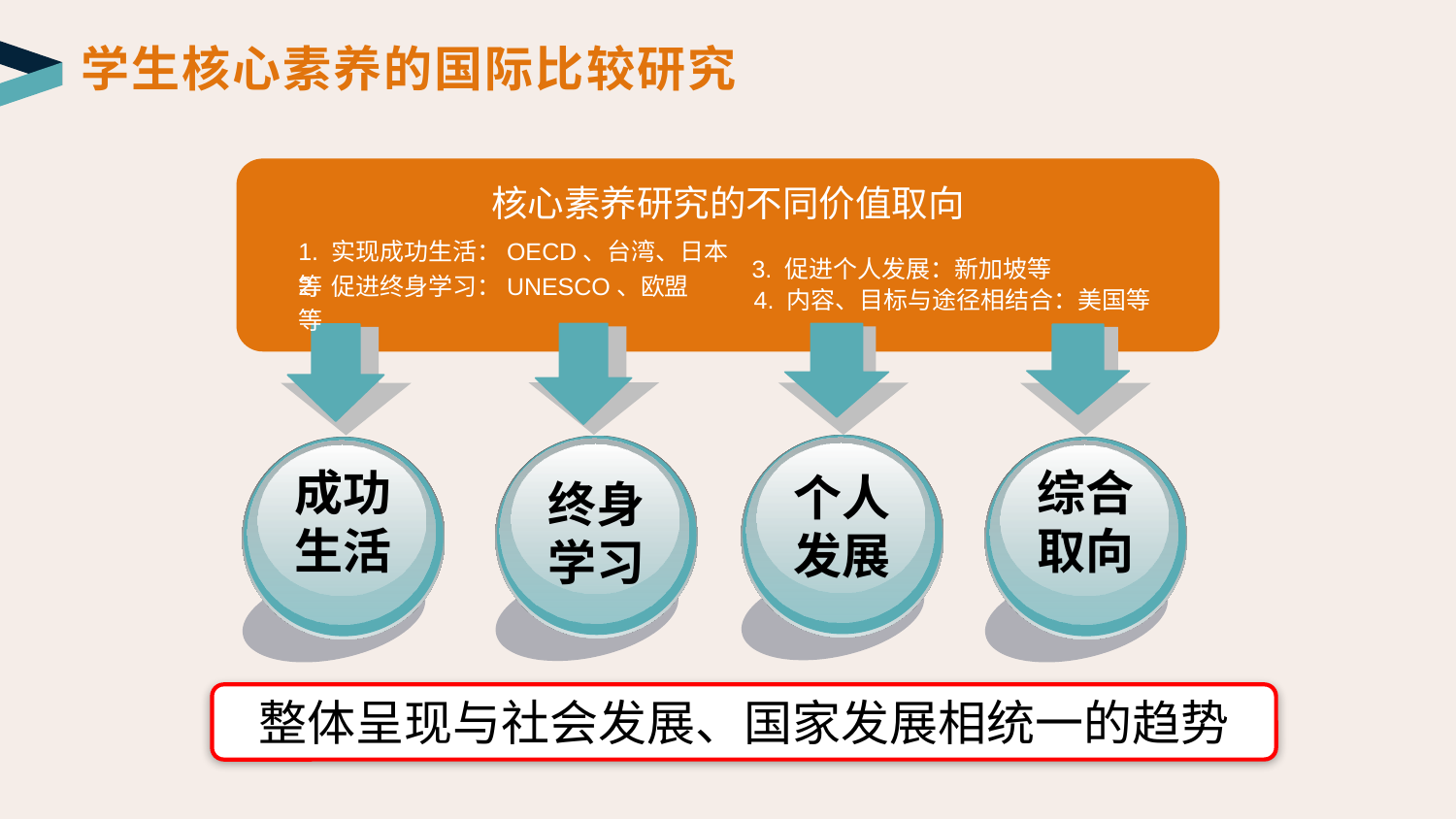

学生核心素养的国际比较研究

核心素养研究的不同价值取向

1. 实现成功生活：OECD、台湾、日本等

成功
生活

3. 促进个人发展：新加坡等

个人
发展

4. 内容、目标与途径相结合：美国等

综合
取向

2. 促进终身学习：UNESCO、欧盟等

终身
学习

整体呈现与社会发展、国家发展相统一的趋势